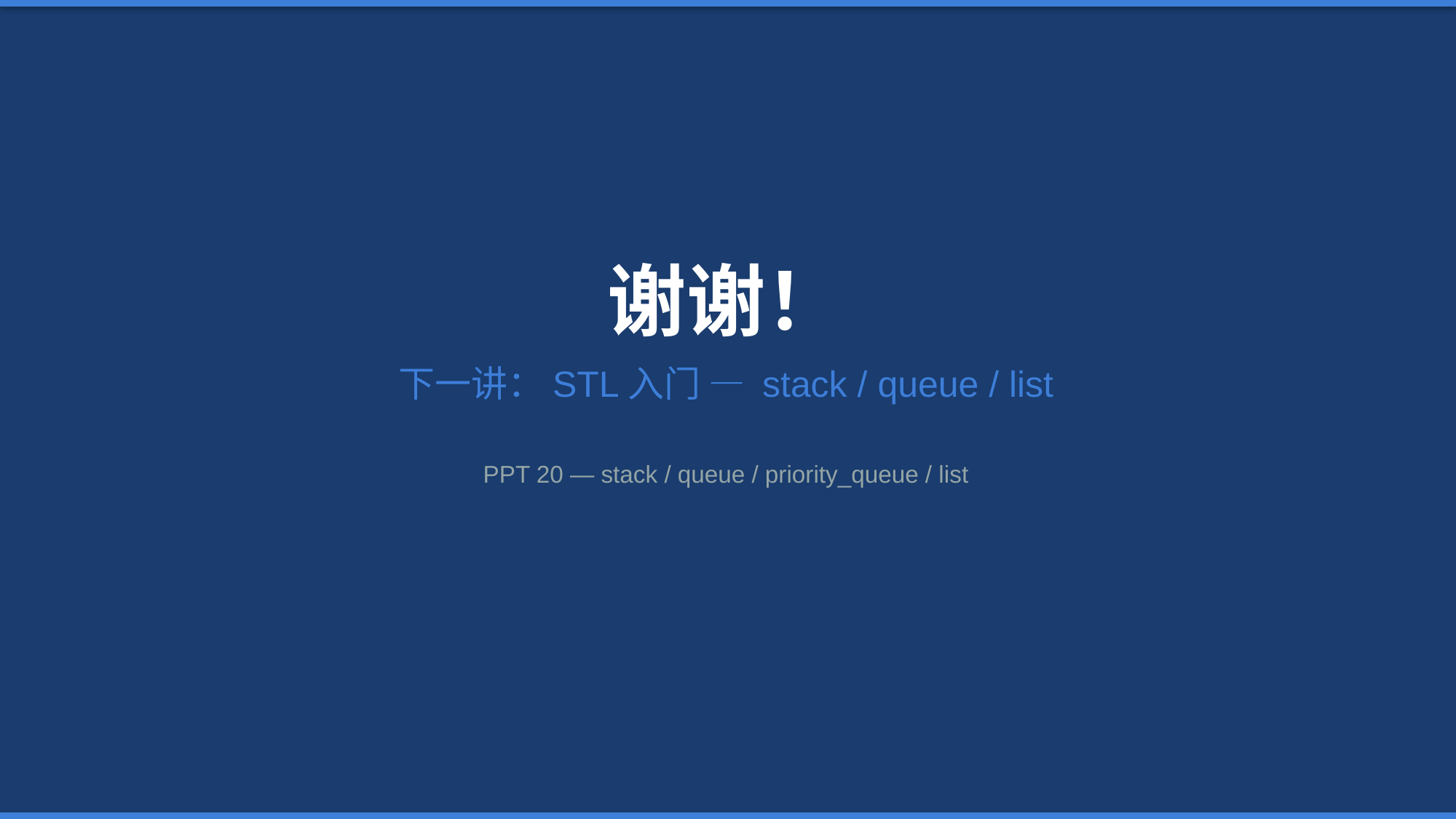

谢谢！
下一讲：STL入门 — stack / queue / list
PPT 20 — stack / queue / priority_queue / list